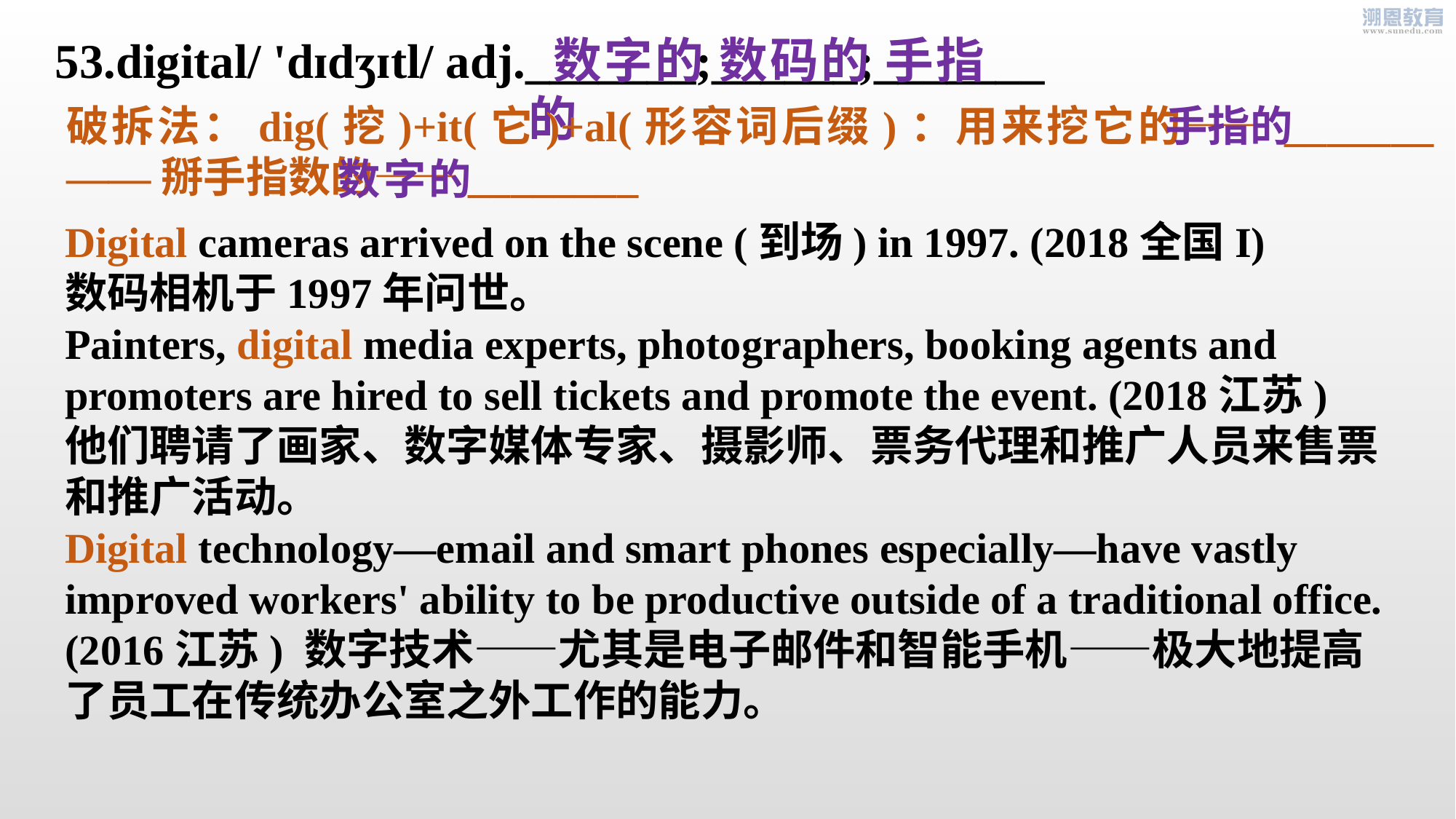

53.digital/ 'dɪdʒɪtl/ adj._______;______;_______
 数字的 数码的 手指的
破拆法：dig(挖)+it(它)+al(形容词后缀)：用来挖它的——_______——掰手指数的——________
手指的
数字的
Digital cameras arrived on the scene (到场) in 1997. (2018全国I)
数码相机于1997年问世。
Painters, digital media experts, photographers, booking agents and promoters are hired to sell tickets and promote the event. (2018江苏)
他们聘请了画家、数字媒体专家、摄影师、票务代理和推广人员来售票和推广活动。
Digital technology—email and smart phones especially—have vastly improved workers' ability to be productive outside of a traditional office.(2016江苏) 数字技术——尤其是电子邮件和智能手机——极大地提高了员工在传统办公室之外工作的能力。